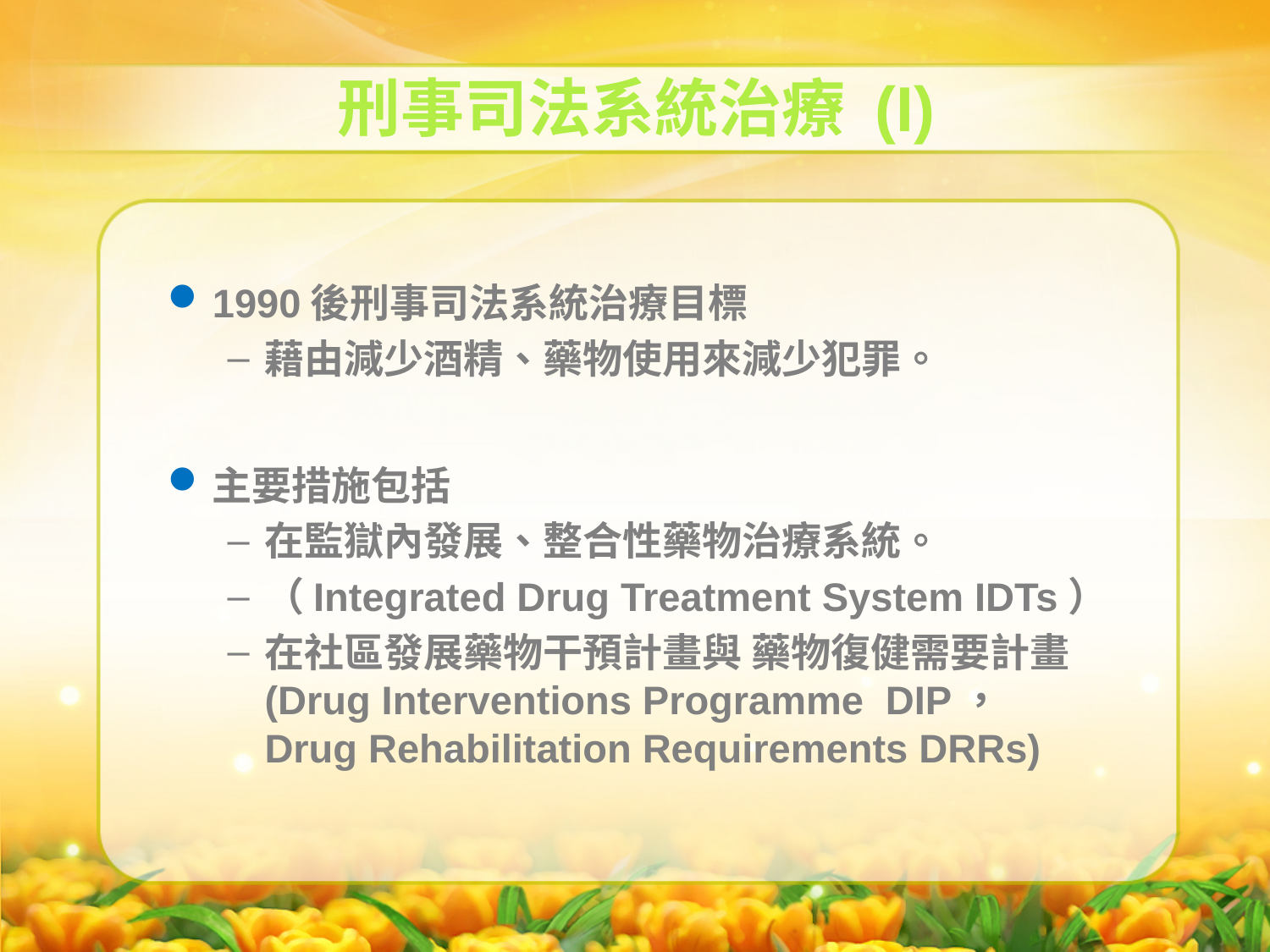

刑事司法系統治療 (I)

1990後刑事司法系統治療目標
藉由減少酒精、藥物使用來減少犯罪。

主要措施包括
在監獄內發展、整合性藥物治療系統。
（Integrated Drug Treatment System IDTs）
在社區發展藥物干預計畫與 藥物復健需要計畫(Drug Interventions Programme  DIP， Drug Rehabilitation Requirements DRRs)